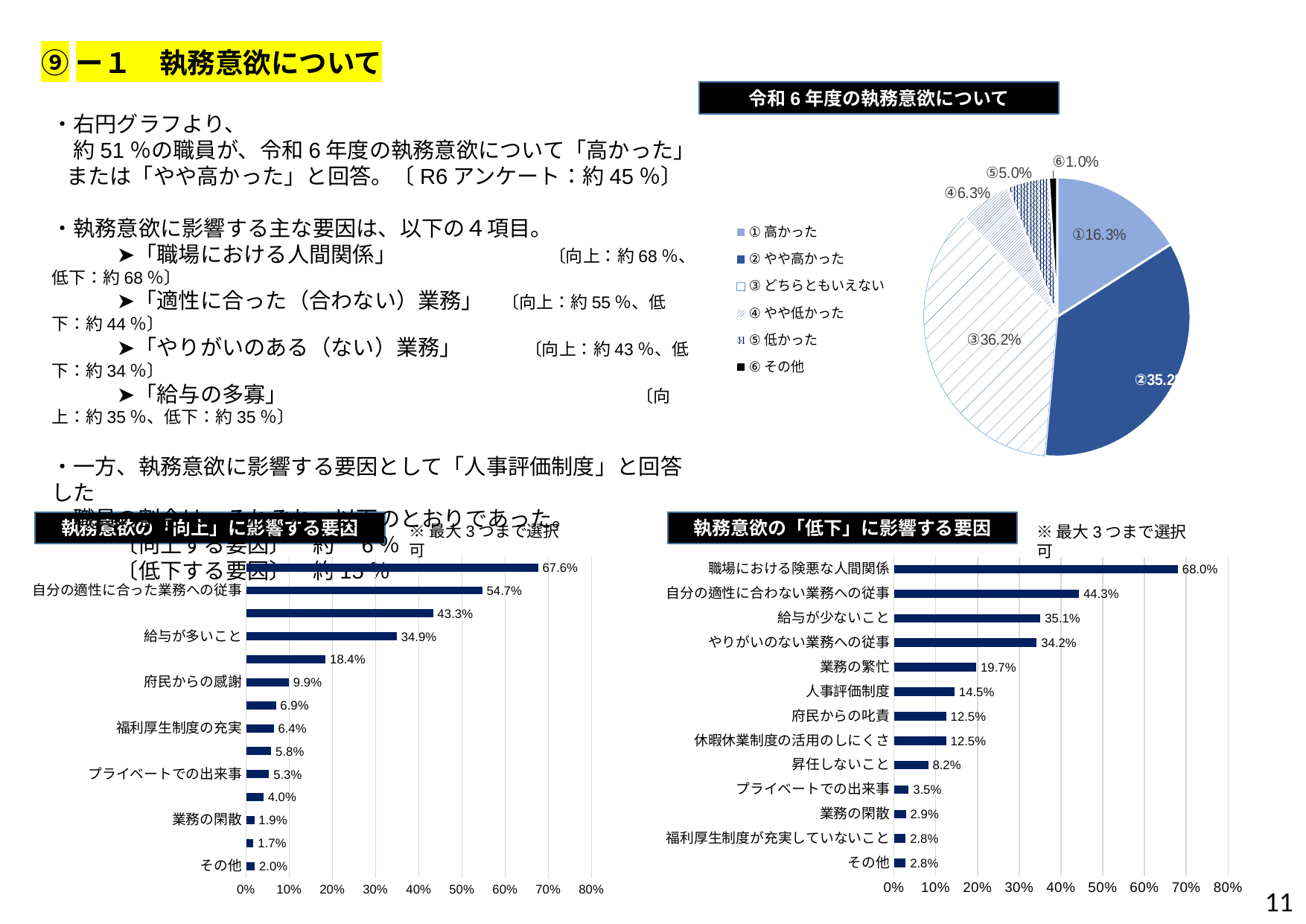

⑨ー１　執務意欲について
令和6年度の執務意欲について
・右円グラフより、
　約51％の職員が、令和6年度の執務意欲について「高かった」
  または「やや高かった」と回答。〔R6アンケート：約45％〕

・執務意欲に影響する主な要因は、以下の４項目。
　　　➤「職場における人間関係」　　　　　　　〔向上：約68％、低下：約68％〕
　　　➤「適性に合った（合わない）業務」　〔向上：約55％、低下：約44％〕
　　　➤「やりがいのある（ない）業務」　　 　〔向上：約43％、低下：約34％〕
　　　➤「給与の多寡」　　　　　　　　　　　　　　　　〔向上：約35％、低下：約35％〕

・一方、執務意欲に影響する要因として「人事評価制度」と回答した
　職員の割合は、それぞれ、以下のとおりであった。
　　　〔向上する要因〕　約　6％
　　　〔低下する要因〕　約15％

### Chart

| Category |  |
|---|---|
| ①高かった | 0.162735448837604 |
| ②やや高かった | 0.352112676056338 |
| ③どちらともいえない | 0.3621245545562532 |
| ④やや低かった | 0.06261666383845241 |
| ⑤低かった | 0.050398778211437296 |
| ⑥その他 | 0.010011878499915153 |
執務意欲の「向上」に影響する要因
執務意欲の「低下」に影響する要因
※最大3つまで選択可
※最大3つまで選択可

### Chart

| Category |  |
|---|---|
| その他 | 0.02 |
| 自己啓発 | 0.017 |
| 業務の閑散 | 0.019 |
| 業務の繁忙 | 0.04 |
| プライベートでの出来事 | 0.053 |
| 人事評価制度 | 0.058 |
| 福利厚生制度の充実 | 0.064 |
| 昇任 | 0.069 |
| 府民からの感謝 | 0.099 |
| 休暇休業制度の活用のしやすさ | 0.184 |
| 給与が多いこと | 0.349 |
| やりがいのある業務への従事 | 0.433 |
| 自分の適性に合った業務への従事 | 0.547 |
| 職場における良好な人間関係 | 0.676 |

### Chart

| Category |  |
|---|---|
| その他 | 0.028 |
| 福利厚生制度が充実していないこと | 0.028 |
| 業務の閑散 | 0.029 |
| プライベートでの出来事 | 0.035 |
| 昇任しないこと | 0.082 |
| 休暇休業制度の活用のしにくさ | 0.125 |
| 府民からの叱責 | 0.125 |
| 人事評価制度 | 0.145 |
| 業務の繁忙 | 0.197 |
| やりがいのない業務への従事 | 0.342 |
| 給与が少ないこと | 0.351 |
| 自分の適性に合わない業務への従事 | 0.443 |
| 職場における険悪な人間関係 | 0.68 |
11